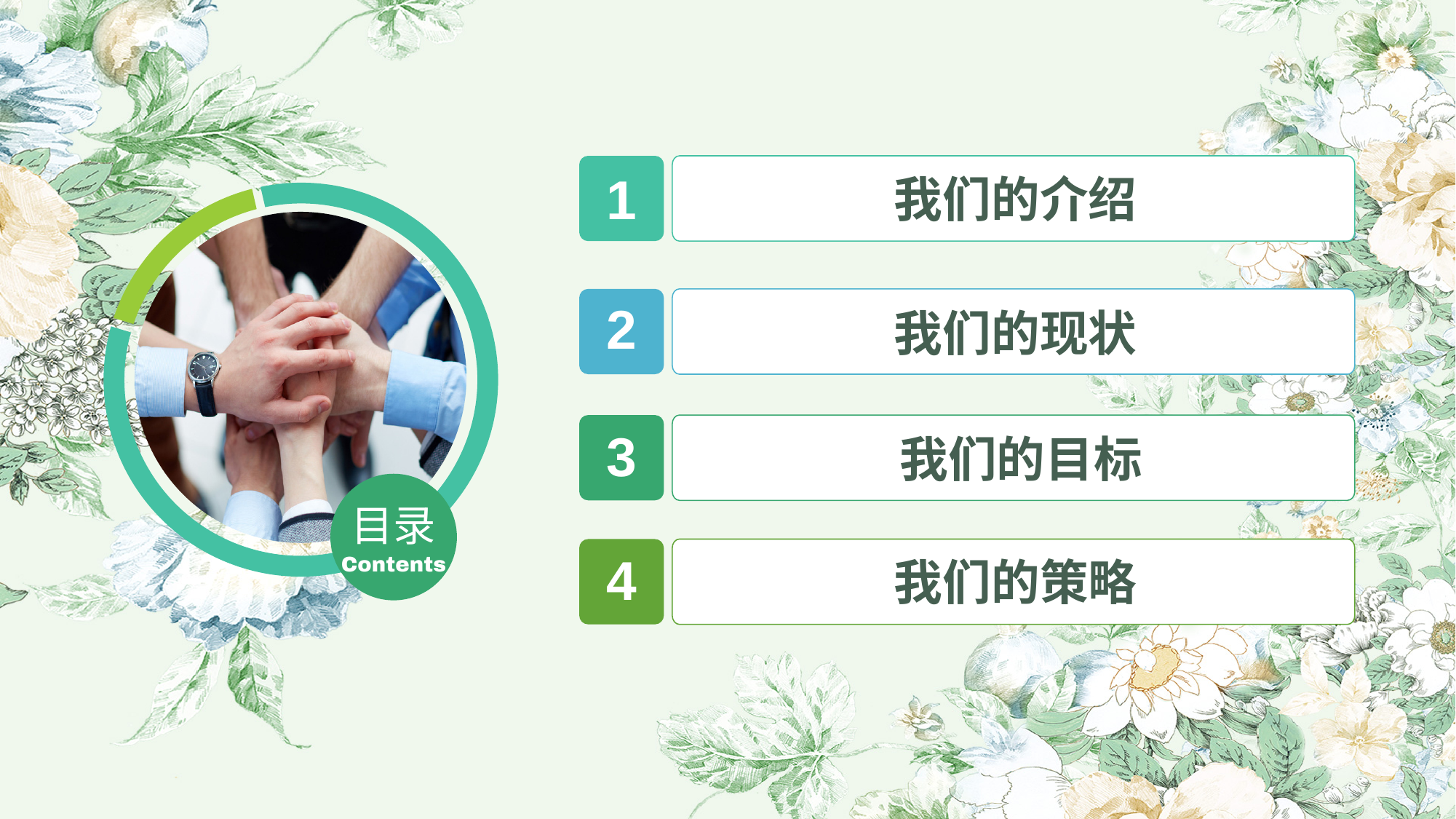

1
我们的介绍

2
我们的现状

3
我们的目标

目录

4
Contents
我们的策略